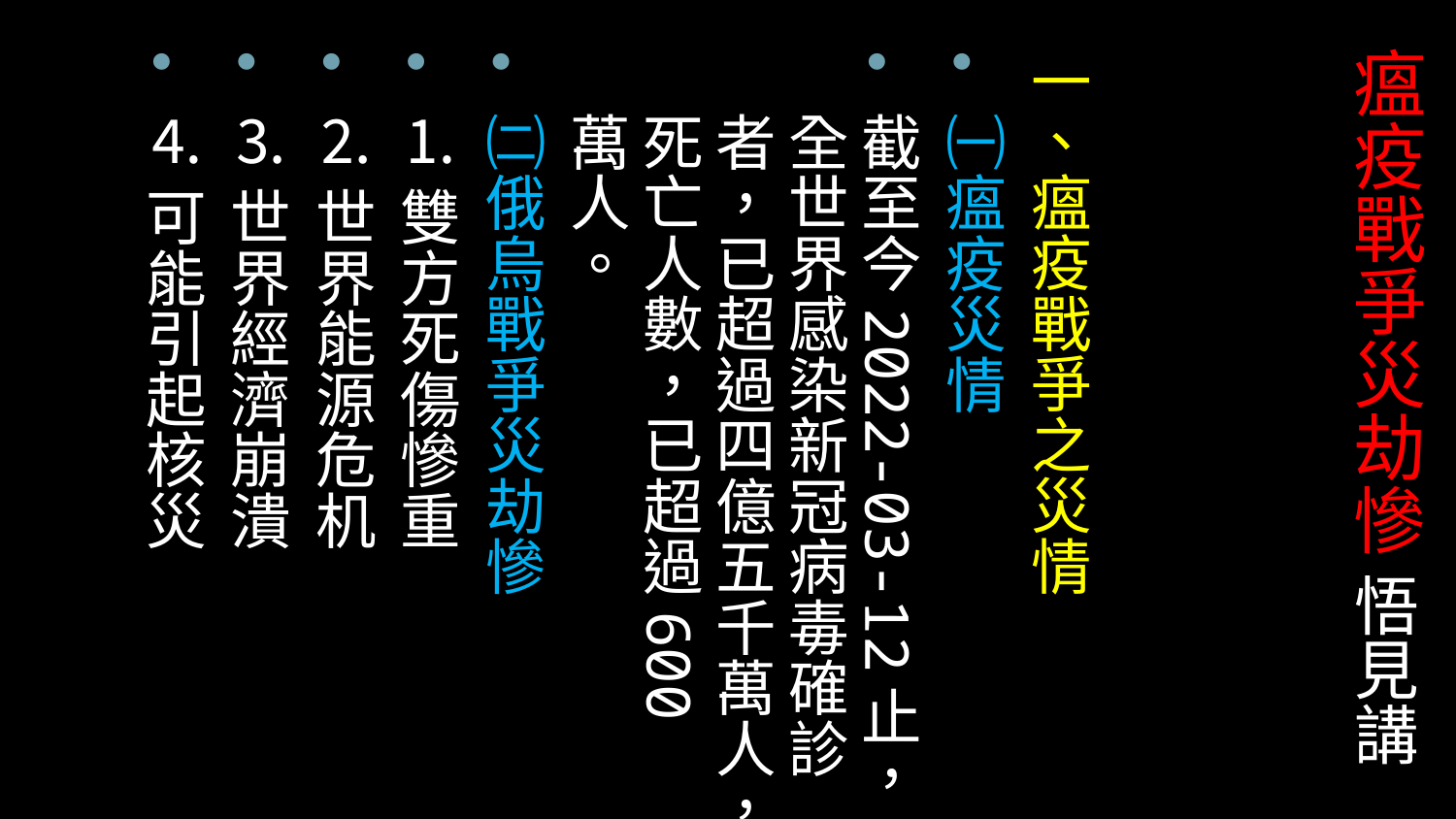

# 瘟疫戰爭災劫慘 悟見講
一、瘟疫戰爭之災情
㈠瘟疫災情
截至今2022-03-12止，全世界感染新冠病毒確診者，已超過四億五千萬人，死亡人數，已超過600萬人。
㈡俄烏戰爭災劫慘
⒈雙方死傷慘重
⒉世界能源危机
⒊世界經濟崩潰
⒋可能引起核災